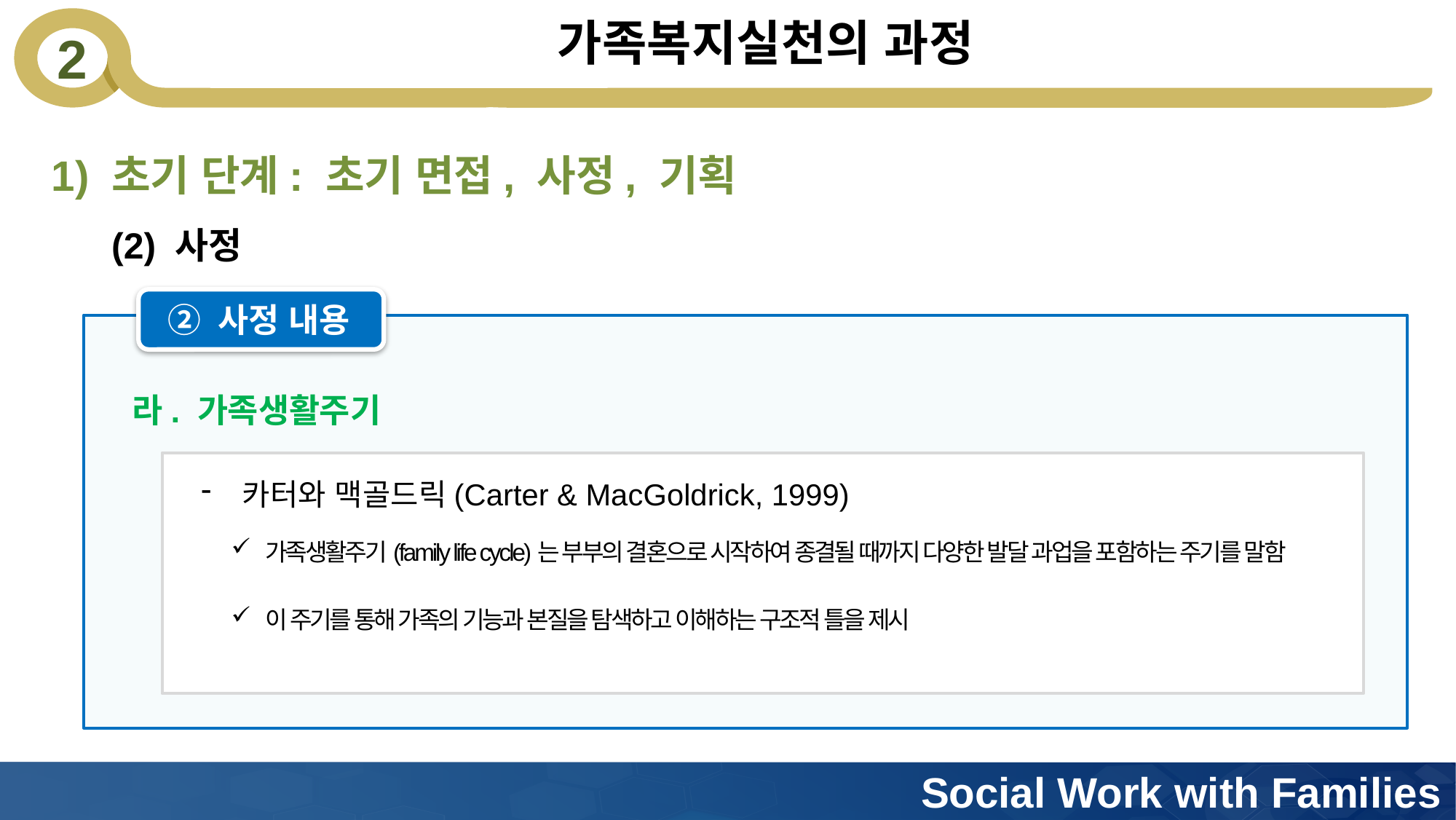

# 가족복지실천의 과정
1) 초기 단계: 초기 면접, 사정, 기획
(2) 사정

② 사정 내용

라. 가족생활주기

카터와 맥골드릭(Carter & MacGoldrick, 1999)
가족생활주기(family life cycle)는 부부의 결혼으로 시작하여 종결될 때까지 다양한 발달 과업을 포함하는 주기를 말함

이 주기를 통해 가족의 기능과 본질을 탐색하고 이해하는 구조적 틀을 제시